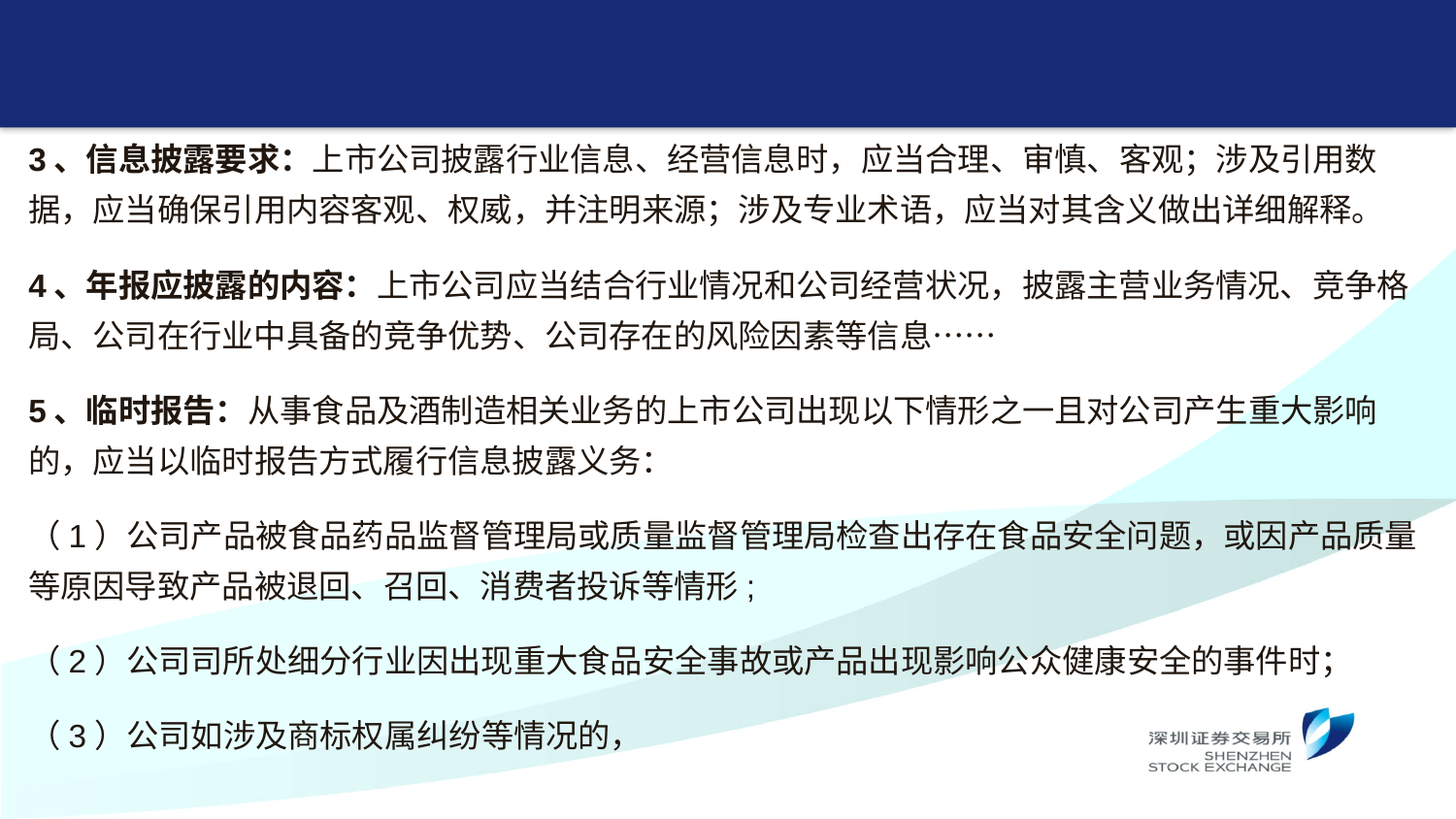

3、信息披露要求：上市公司披露行业信息、经营信息时，应当合理、审慎、客观；涉及引用数据，应当确保引用内容客观、权威，并注明来源；涉及专业术语，应当对其含义做出详细解释。
4、年报应披露的内容：上市公司应当结合行业情况和公司经营状况，披露主营业务情况、竞争格局、公司在行业中具备的竞争优势、公司存在的风险因素等信息……
5、临时报告：从事食品及酒制造相关业务的上市公司出现以下情形之一且对公司产生重大影响的，应当以临时报告方式履行信息披露义务：
（1）公司产品被食品药品监督管理局或质量监督管理局检查出存在食品安全问题，或因产品质量等原因导致产品被退回、召回、消费者投诉等情形;
（2）公司司所处细分行业因出现重大食品安全事故或产品出现影响公众健康安全的事件时；
（3）公司如涉及商标权属纠纷等情况的，